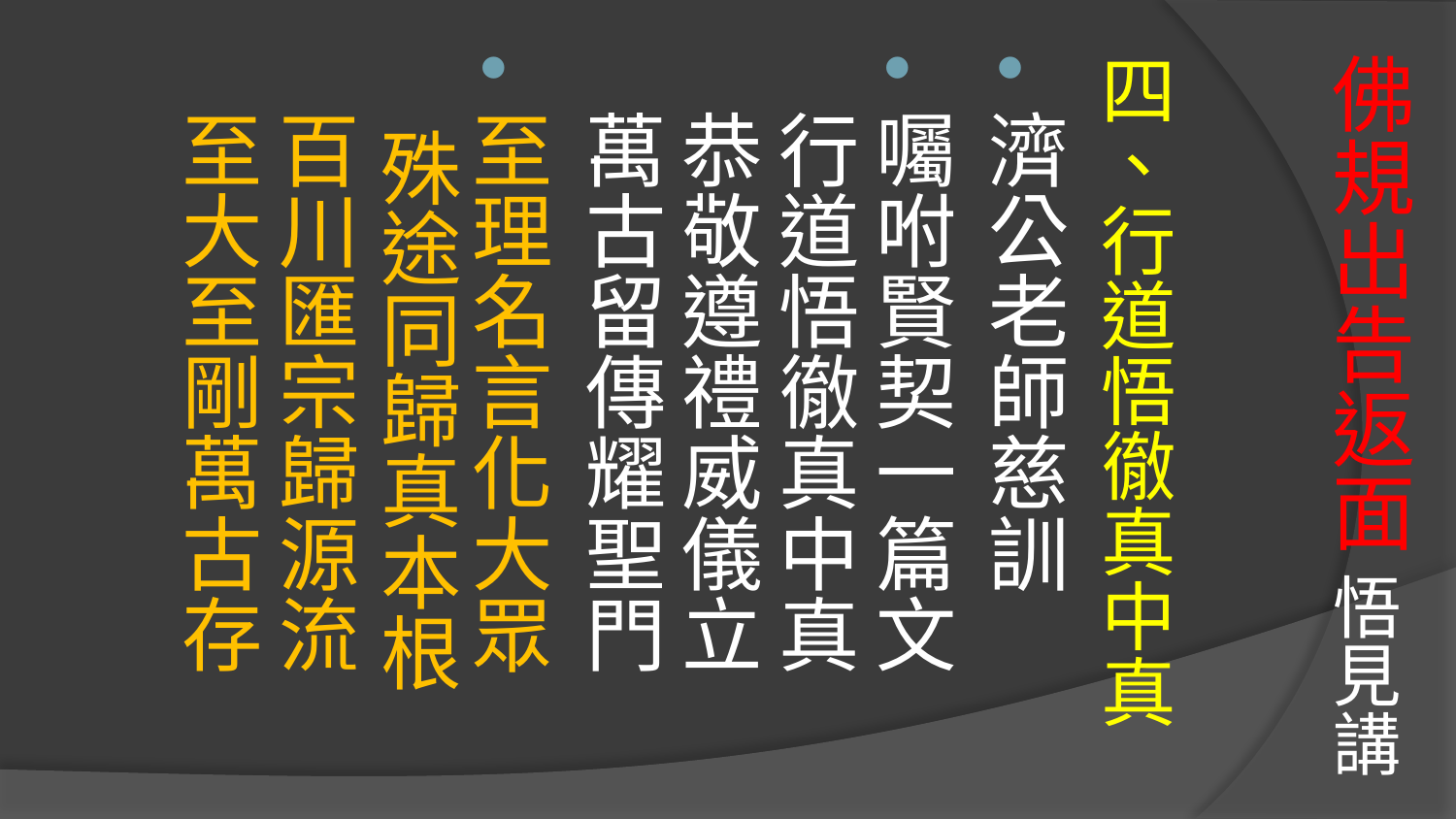

四、行道悟徹真中真
濟公老師慈訓
囑咐賢契一篇文　 行道悟徹真中真
恭敬遵禮威儀立　 萬古留傳耀聖門
至理名言化大眾　  殊途同歸真本根
百川匯宗歸源流　至大至剛萬古存
# 佛規出告返面 悟見講